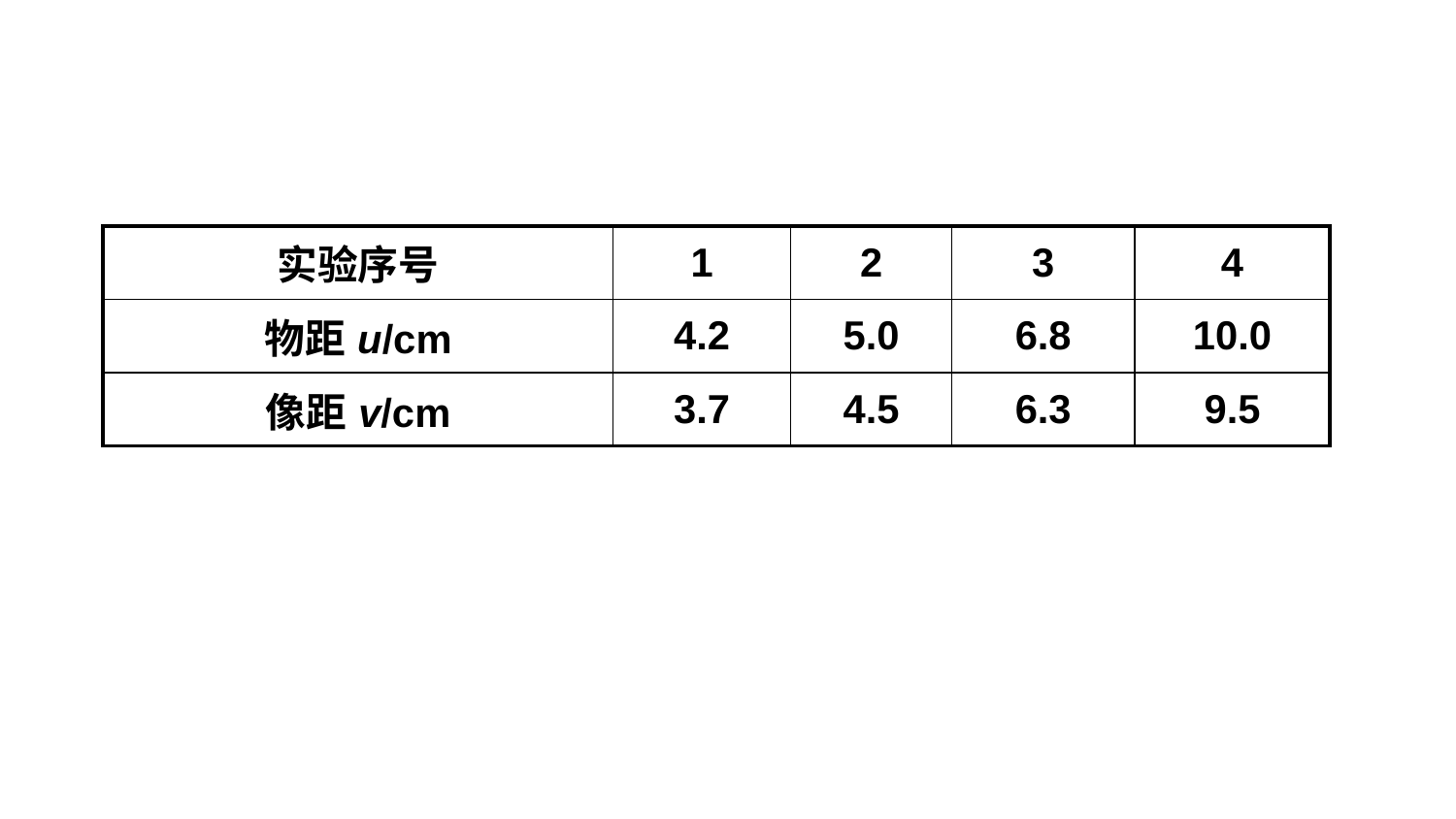

| 实验序号 | 1 | 2 | 3 | 4 |
| --- | --- | --- | --- | --- |
| 物距u/cm | 4.2 | 5.0 | 6.8 | 10.0 |
| 像距v/cm | 3.7 | 4.5 | 6.3 | 9.5 |